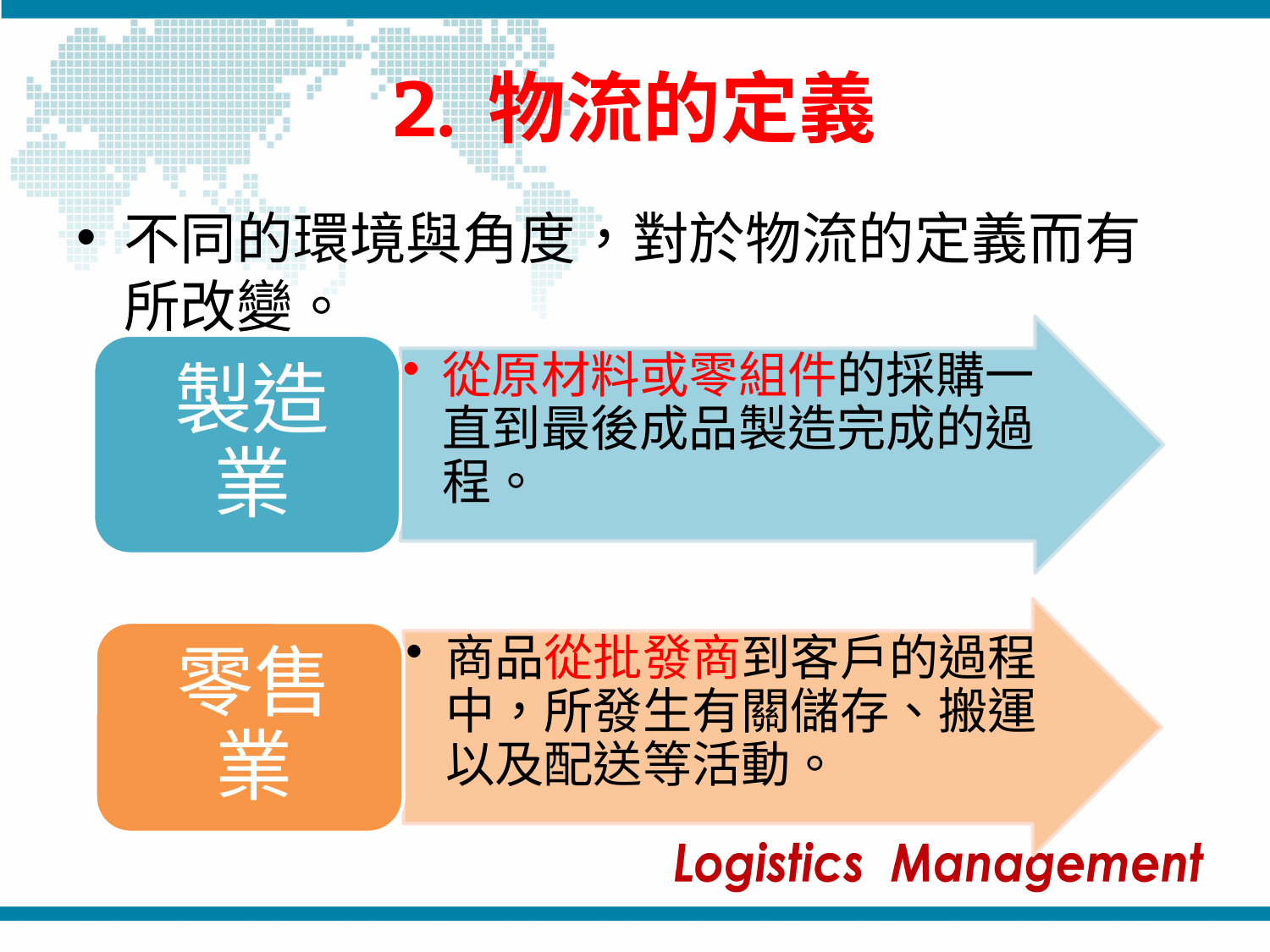

# 2. 物流的定義
不同的環境與角度，對於物流的定義而有所改變。

從原材料或零組件的採購一直到最後成品製造完成的過程。
製造業
商品從批發商到客戶的過程中，所發生有關儲存、搬運以及配送等活動。
零售業